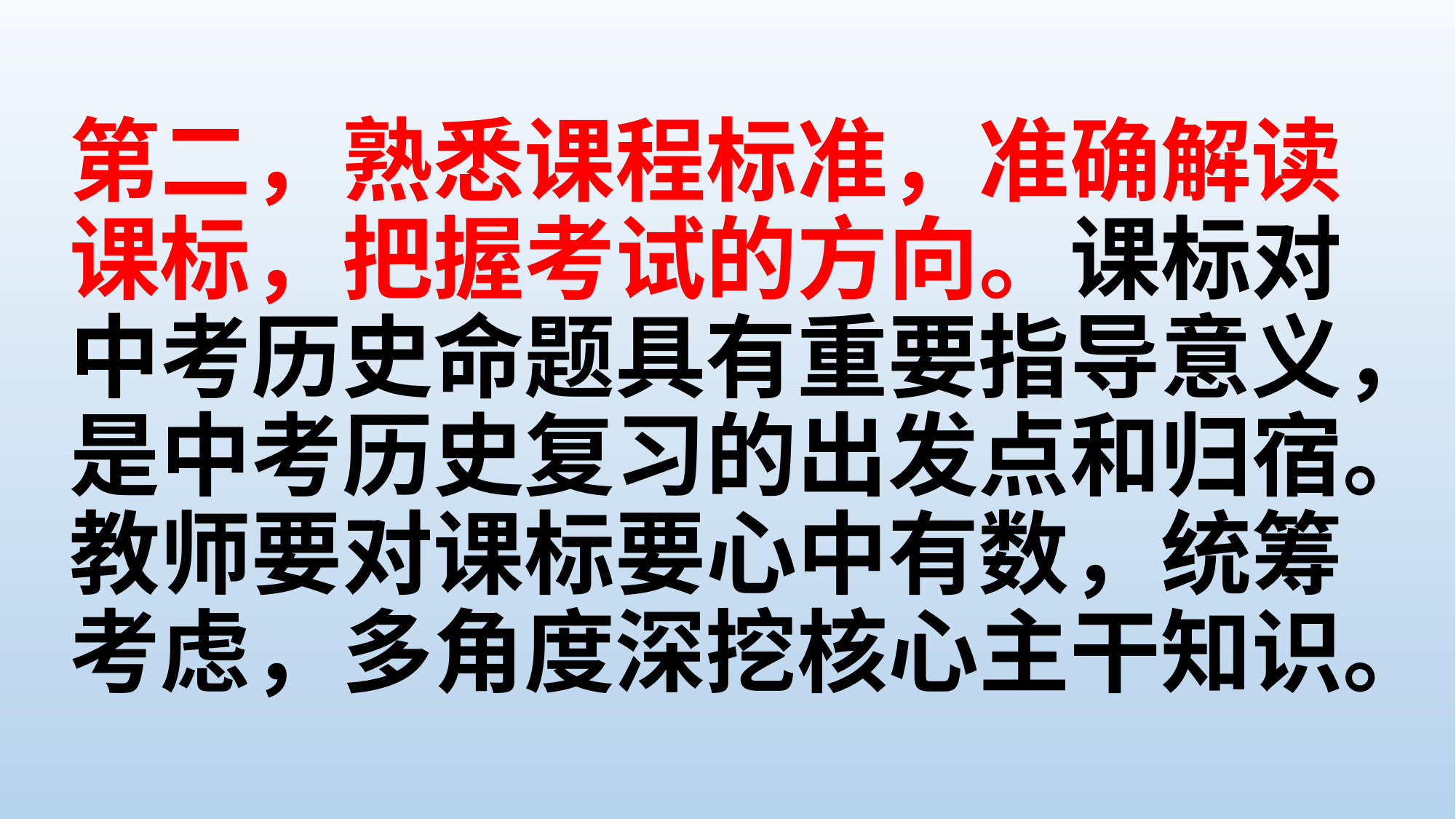

第二，熟悉课程标准，准确解读课标，把握考试的方向。课标对中考历史命题具有重要指导意义，是中考历史复习的出发点和归宿。教师要对课标要心中有数，统筹考虑，多角度深挖核心主干知识。

#